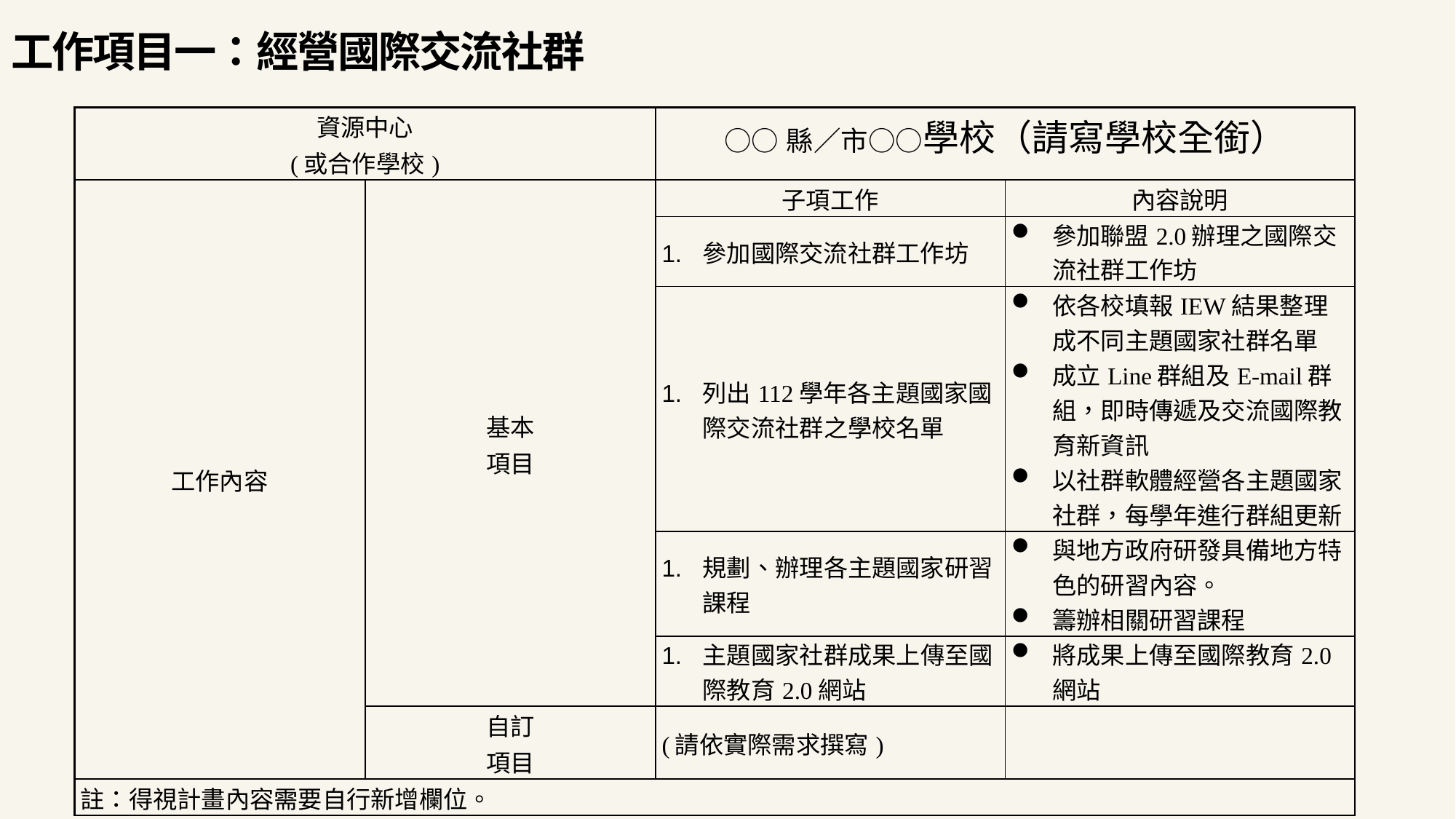

工作項目一：經營國際交流社群
| 資源中心 (或合作學校) |  | ○○縣／市○○學校（請寫學校全銜） |  |
| --- | --- | --- | --- |
| 工作內容 | 基本 項目 | 子項工作 | 內容說明 |
|  |  | 參加國際交流社群工作坊 | 參加聯盟2.0辦理之國際交流社群工作坊 |
|  |  | 列出112學年各主題國家國際交流社群之學校名單 | 依各校填報IEW結果整理成不同主題國家社群名單 成立Line群組及E-mail群組，即時傳遞及交流國際教育新資訊 以社群軟體經營各主題國家社群，每學年進行群組更新 |
|  |  | 規劃、辦理各主題國家研習課程 | 與地方政府研發具備地方特色的研習內容。 籌辦相關研習課程 |
|  |  | 主題國家社群成果上傳至國際教育2.0網站 | 將成果上傳至國際教育2.0網站 |
|  | 自訂 項目 | (請依實際需求撰寫) |  |
| 註：得視計畫內容需要自行新增欄位。 |  |  |  |